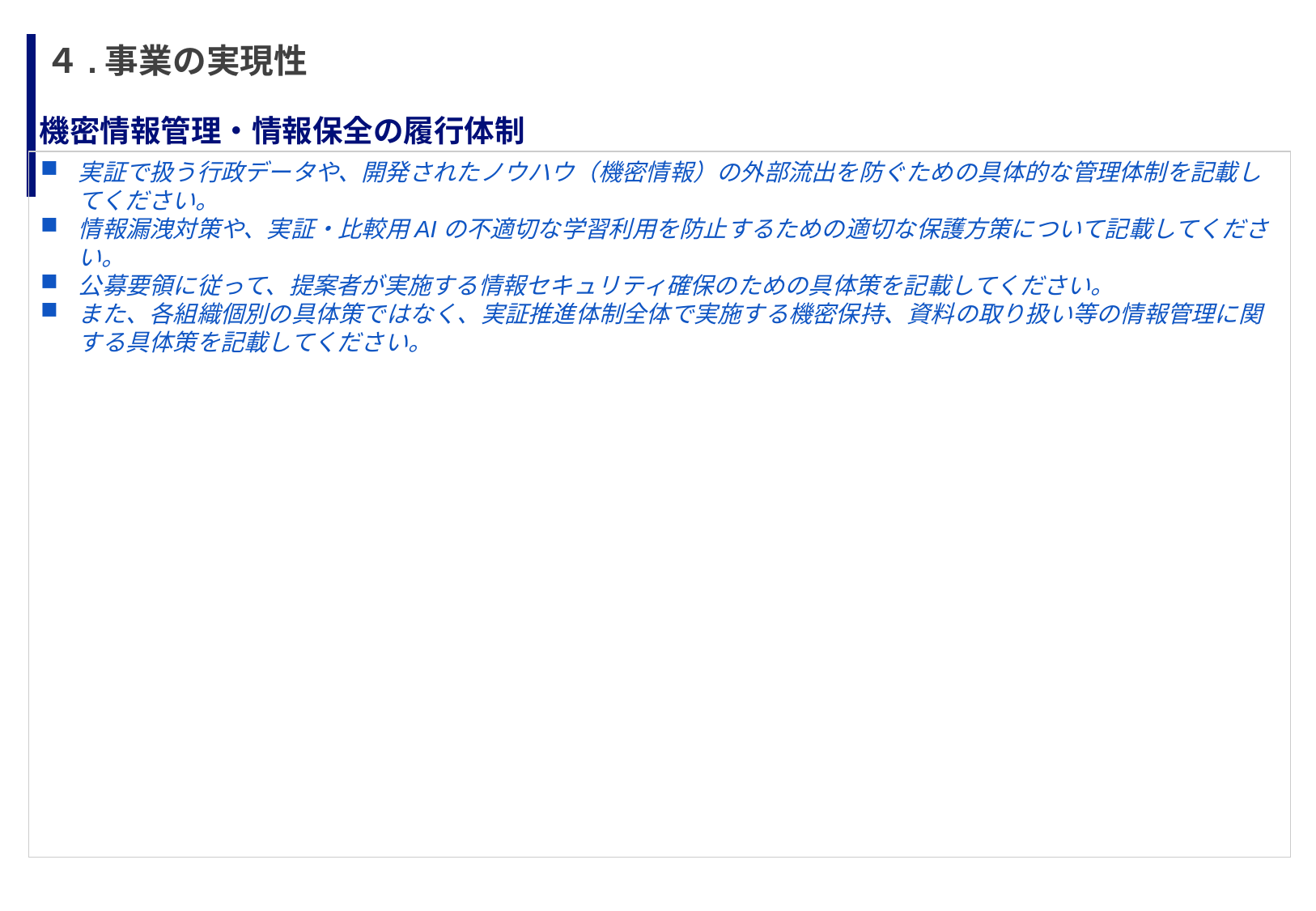

# ４.事業の実現性

機密情報管理・情報保全の履行体制
実証で扱う行政データや、開発されたノウハウ（機密情報）の外部流出を防ぐための具体的な管理体制を記載してください。
情報漏洩対策や、実証・比較用AIの不適切な学習利用を防止するための適切な保護方策について記載してください。
公募要領に従って、提案者が実施する情報セキュリティ確保のための具体策を記載してください。
また、各組織個別の具体策ではなく、実証推進体制全体で実施する機密保持、資料の取り扱い等の情報管理に関する具体策を記載してください。